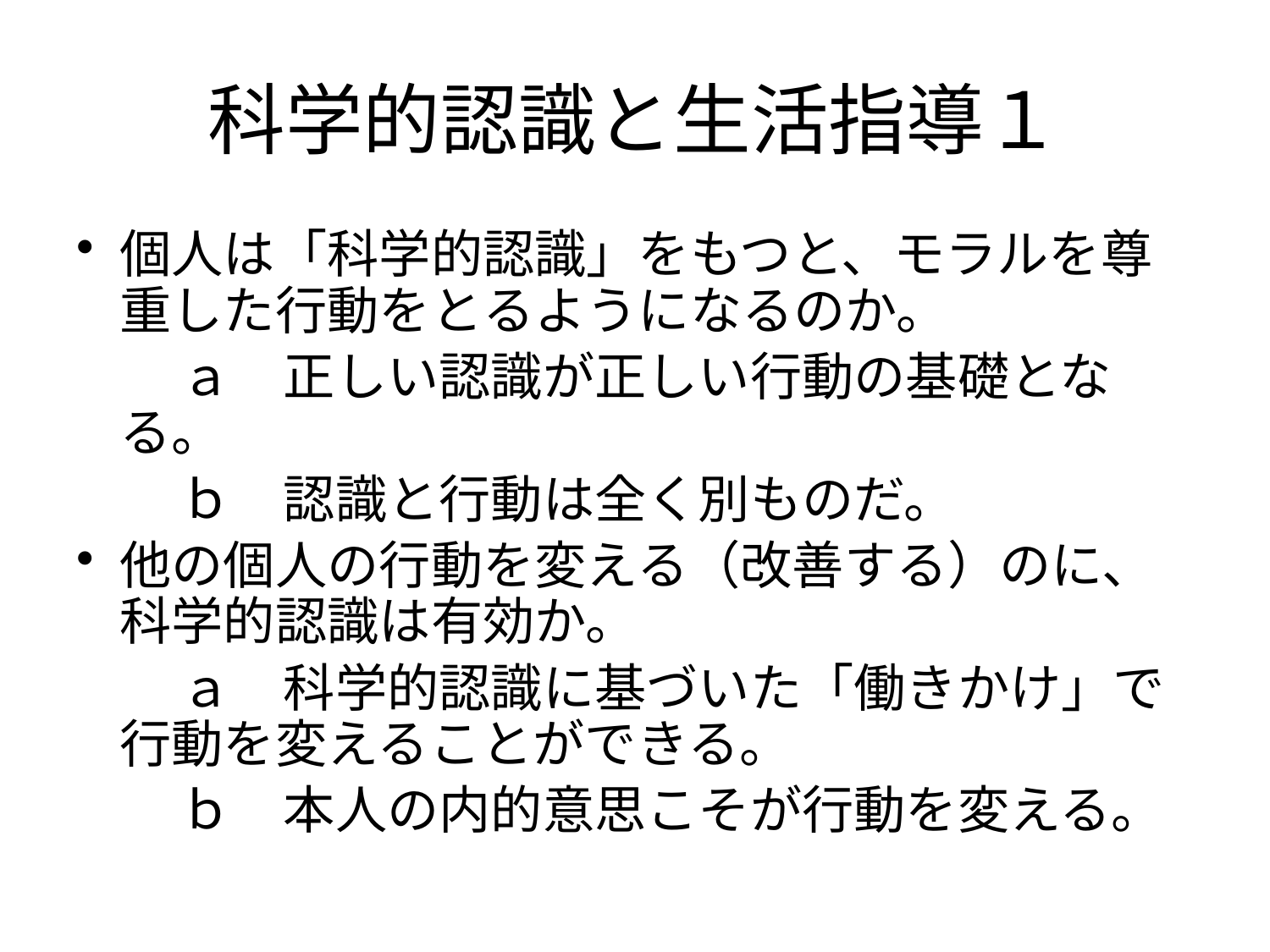

# 科学的認識と生活指導１
個人は「科学的認識」をもつと、モラルを尊重した行動をとるようになるのか。
　　ａ　正しい認識が正しい行動の基礎となる。
　　ｂ　認識と行動は全く別ものだ。
他の個人の行動を変える（改善する）のに、科学的認識は有効か。
　　ａ　科学的認識に基づいた「働きかけ」で行動を変えることができる。
　　ｂ　本人の内的意思こそが行動を変える。